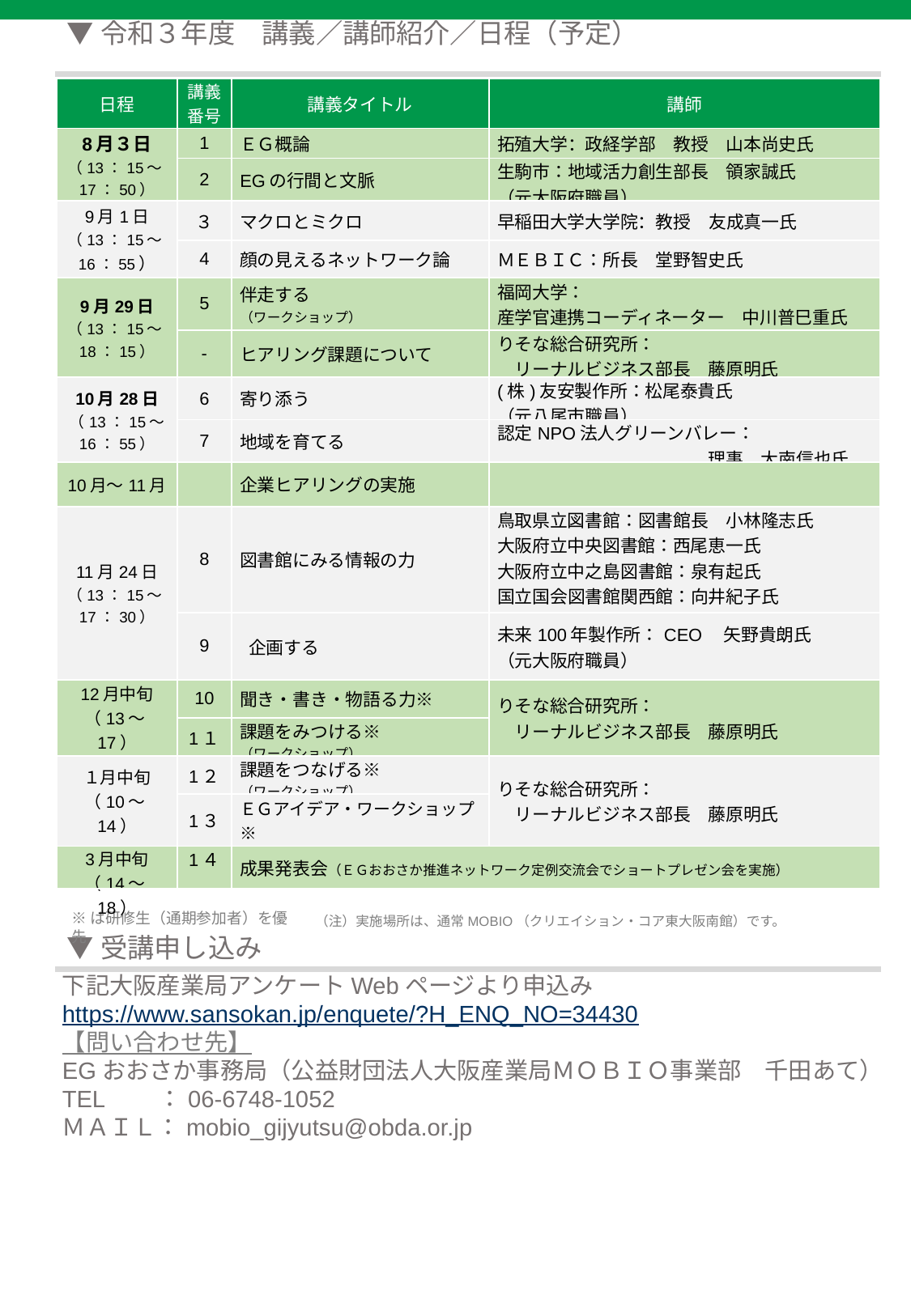

▼令和３年度　講義／講師紹介／日程（予定）
| 日程 | 講義 番号 | 講義タイトル | 講師 |
| --- | --- | --- | --- |
| 8月３日 （13：15～17：50） | 1 | ＥＧ概論 | 拓殖大学：政経学部　教授　山本尚史氏 |
|  | 2 | EGの行間と文脈 | 生駒市：地域活力創生部長　領家誠氏 （元大阪府職員） |
| 9月1日 （13：15～16：55） | ３ | マクロとミクロ | 早稲田大学大学院：教授　友成真一氏 |
|  | 4 | 顔の見えるネットワーク論 | ＭＥＢＩＣ：所長　堂野智史氏 |
| 9月29日 （13：15～18：15） | 5 | 伴走する （ワークショップ） | 福岡大学： 産学官連携コーディネーター　中川普巳重氏 |
|  | - | ヒアリング課題について | りそな総合研究所： 　リーナルビジネス部長　藤原明氏 |
| 10月28日 （13：15～ 16：55） | 6 | 寄り添う | (株)友安製作所：松尾泰貴氏 （元八尾市職員） |
| 10月 下旬（25～29） | 7 | 地域を育てる | 認定NPO法人グリーンバレー： 　　　　　　　　　　　　理事　大南信也氏 |
| 10月～11月 |  | 企業ヒアリングの実施 |  |
| 11月24日 （13：15～17：30） | 8 | 図書館にみる情報の力 | 鳥取県立図書館：図書館長　小林隆志氏 大阪府立中央図書館：西尾恵一氏 大阪府立中之島図書館：泉有起氏 国立国会図書館関西館：向井紀子氏 大阪市立中央図書館：岡本泰子氏 |
|  | 9 | 企画する | 未来100年製作所：CEO　矢野貴朗氏 （元大阪府職員） |
| 12月中旬（13～17） | 10 | 聞き・書き・物語る力※ | りそな総合研究所： 　リーナルビジネス部長　藤原明氏 |
|  | 1１ | 課題をみつける※ （ワークショップ） |  |
| １月中旬（10～14） | 1２ | 課題をつなげる※ （ワークショップ） | りそな総合研究所： 　リーナルビジネス部長　藤原明氏 |
|  | 1３ | ＥＧアイデア・ワークショップ※ |  |
| 3月中旬（14～18） | 1４ | 成果発表会（ＥＧおおさか推進ネットワーク定例交流会でショートプレゼン会を実施） |  |
※は研修生（通期参加者）を優先
（注）実施場所は、通常MOBIO（クリエイション・コア東大阪南館）です。
▼受講申し込み
下記大阪産業局アンケートWebページより申込み
https://www.sansokan.jp/enquete/?H_ENQ_NO=34430
【問い合わせ先】
EGおおさか事務局（公益財団法人大阪産業局ＭＯＢＩＯ事業部　千田あて）
TEL　　：06-6748-1052
ＭＡＩＬ：mobio_gijyutsu@obda.or.jp